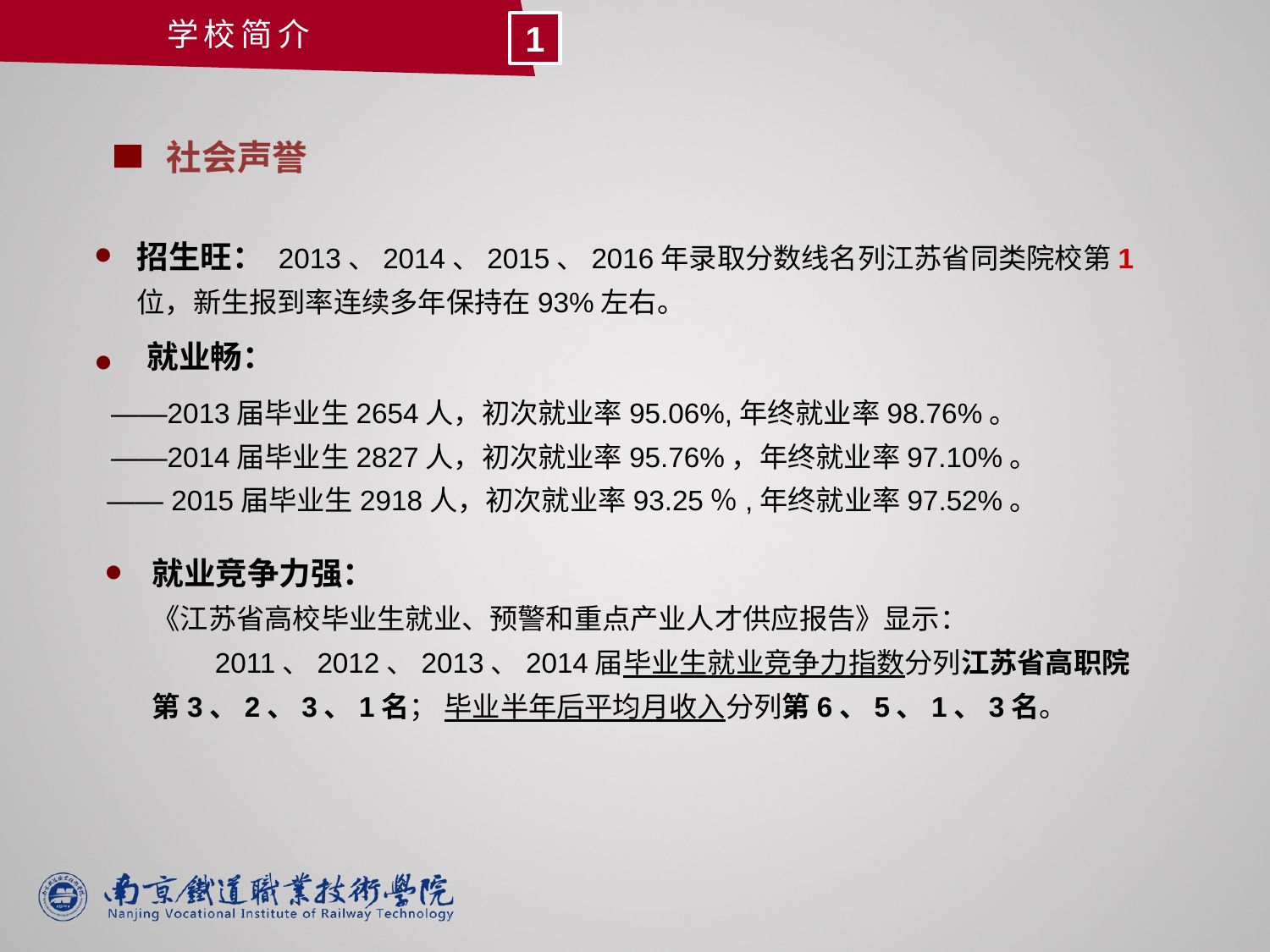

学校简介
1
社会声誉

招生旺： 2013、2014、2015、2016年录取分数线名列江苏省同类院校第1位，新生报到率连续多年保持在93%左右。
●

就业畅：
●
  ——2013届毕业生2654人，初次就业率95.06%,年终就业率98.76%。
  ——2014届毕业生2827人，初次就业率95.76%，年终就业率97.10%。

—— 2015届毕业生2918人，初次就业率93.25％,年终就业率97.52%。
就业竞争力强：
《江苏省高校毕业生就业、预警和重点产业人才供应报告》显示：
        2011、2012、2013、2014届毕业生就业竞争力指数分列江苏省高职院第3、2、3、1名； 毕业半年后平均月收入分列第6、5、1、3名。

●